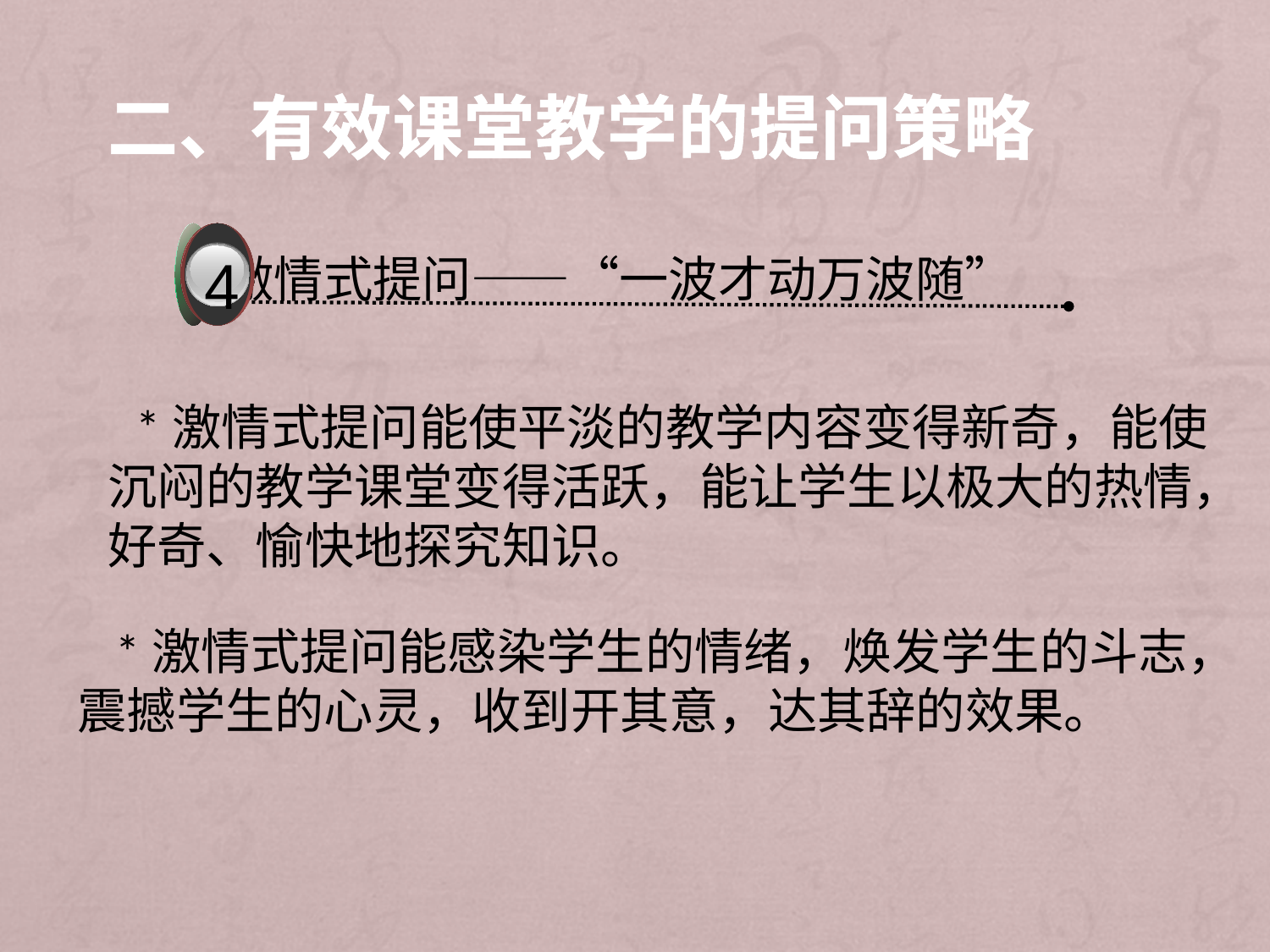

二、有效课堂教学的提问策略

4

激情式提问——“一波才动万波随”

   *激情式提问能使平淡的教学内容变得新奇，能使沉闷的教学课堂变得活跃，能让学生以极大的热情，好奇、愉快地探究知识。
    *激情式提问能感染学生的情绪，焕发学生的斗志，震撼学生的心灵，收到开其意，达其辞的效果。